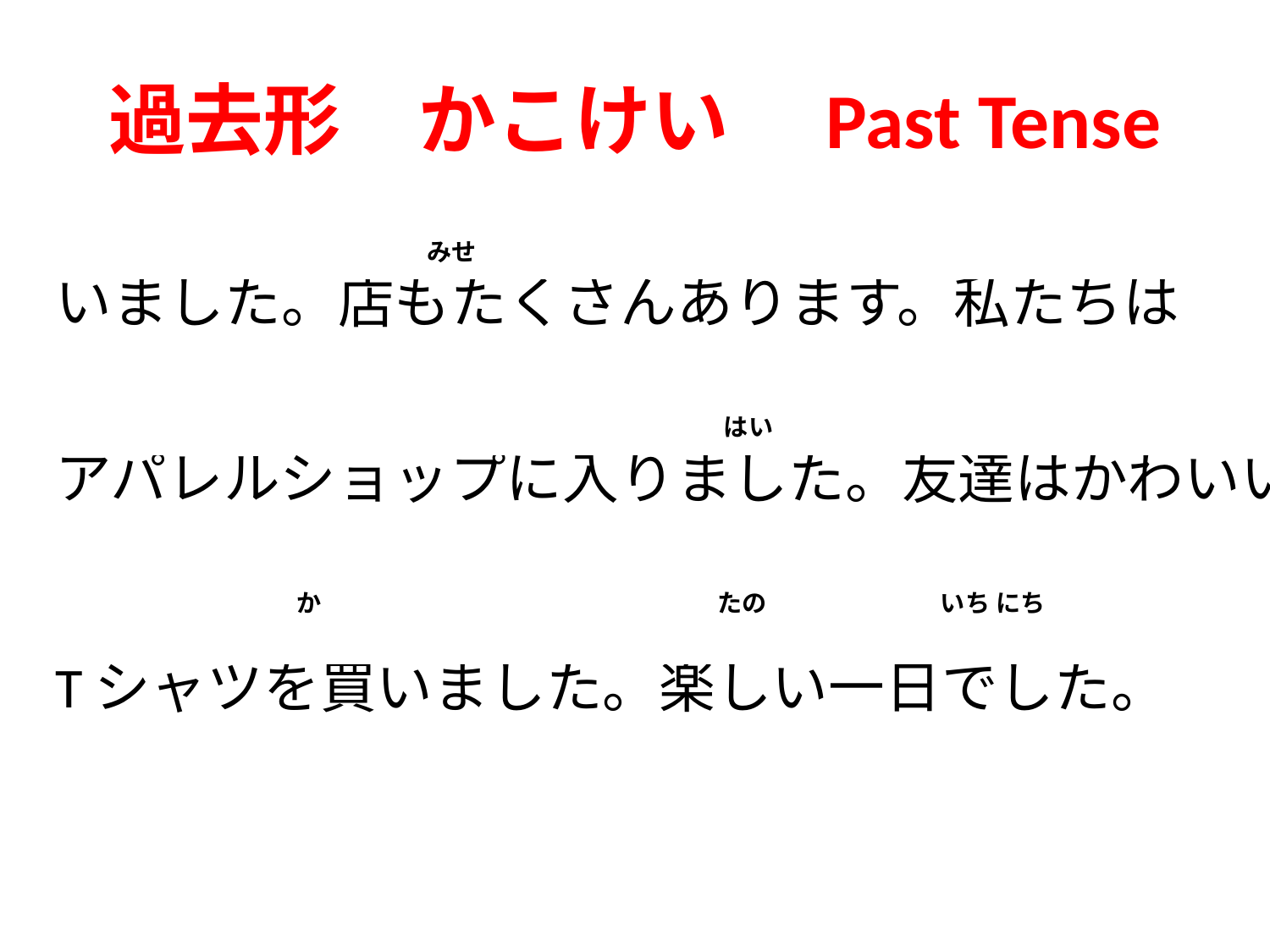

# 過去形　かこけい　Past Tense
| みせ |
| --- |
| いました。店もたくさんあります。私たちは |
| はい |
| --- |
| アパレルショップに入りました。友達はかわいい |
| か　　　　　　　　　　　　　　　　たの　　　　　　　いち にち |
| --- |
| Tシャツを買いました。楽しい一日でした。 |